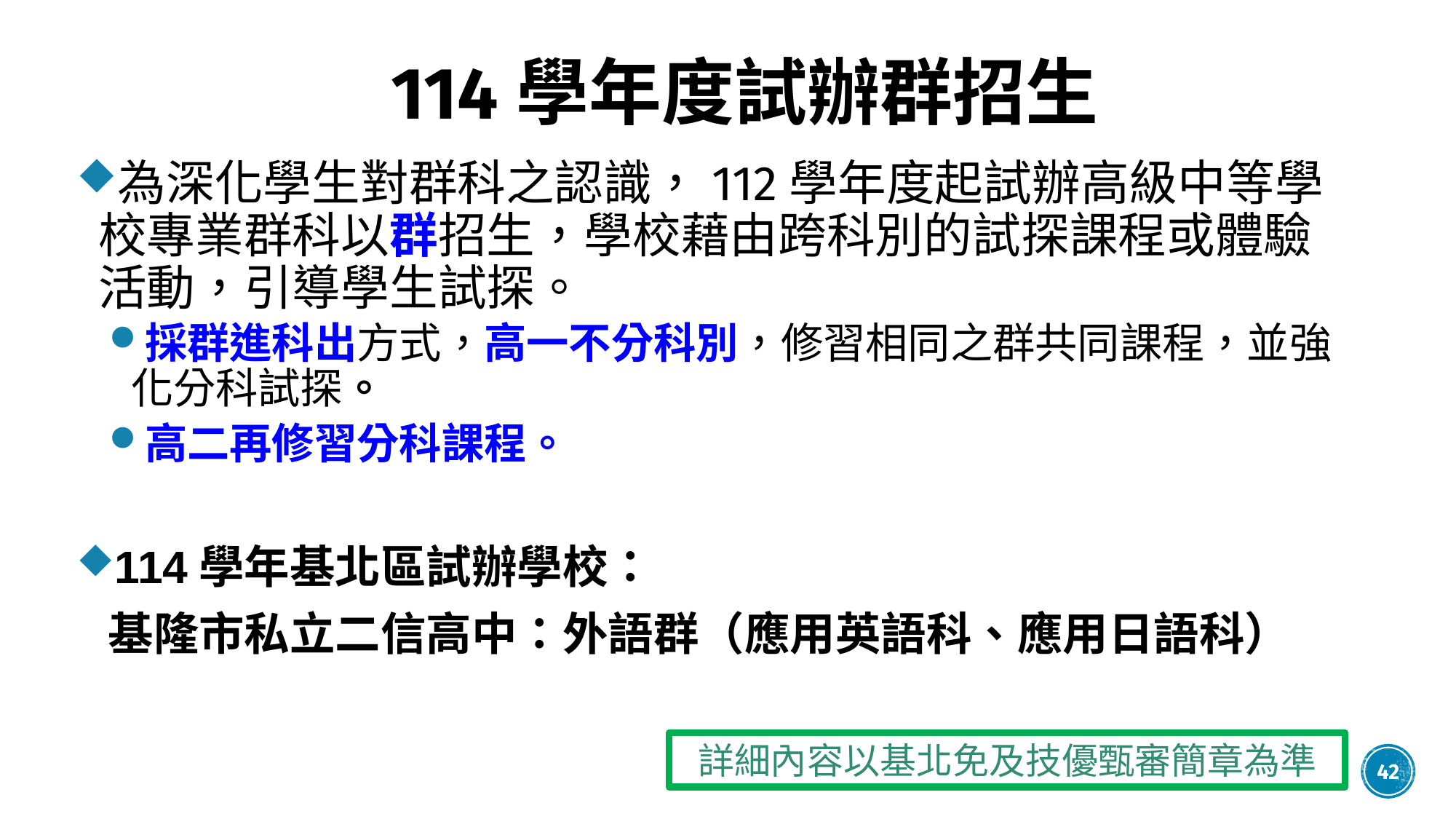

# 114學年度試辦群招生
為深化學生對群科之認識，112學年度起試辦高級中等學校專業群科以群招生，學校藉由跨科別的試探課程或體驗活動，引導學生試探。
採群進科出方式，高一不分科別，修習相同之群共同課程，並強化分科試探。
高二再修習分科課程。

114學年基北區試辦學校：
  基隆市私立二信高中：外語群（應用英語科、應用日語科）

詳細內容以基北免及技優甄審簡章為準
42